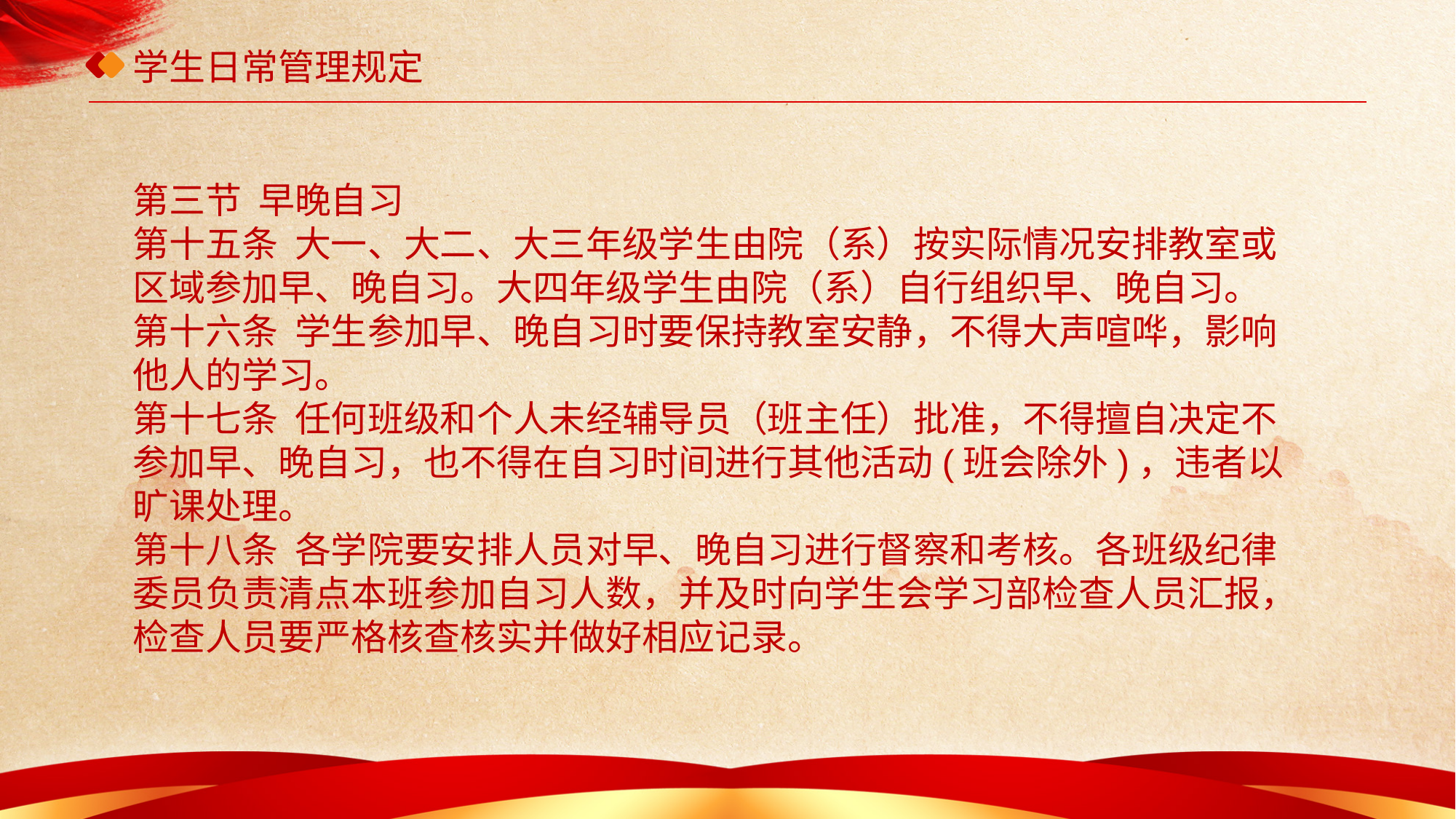

# 学生日常管理规定
第三节  早晚自习
第十五条  大一、大二、大三年级学生由院（系）按实际情况安排教室或区域参加早、晚自习。大四年级学生由院（系）自行组织早、晚自习。
第十六条  学生参加早、晚自习时要保持教室安静，不得大声喧哗，影响他人的学习。
第十七条  任何班级和个人未经辅导员（班主任）批准，不得擅自决定不参加早、晚自习，也不得在自习时间进行其他活动(班会除外)，违者以旷课处理。
第十八条  各学院要安排人员对早、晚自习进行督察和考核。各班级纪律委员负责清点本班参加自习人数，并及时向学生会学习部检查人员汇报，检查人员要严格核查核实并做好相应记录。